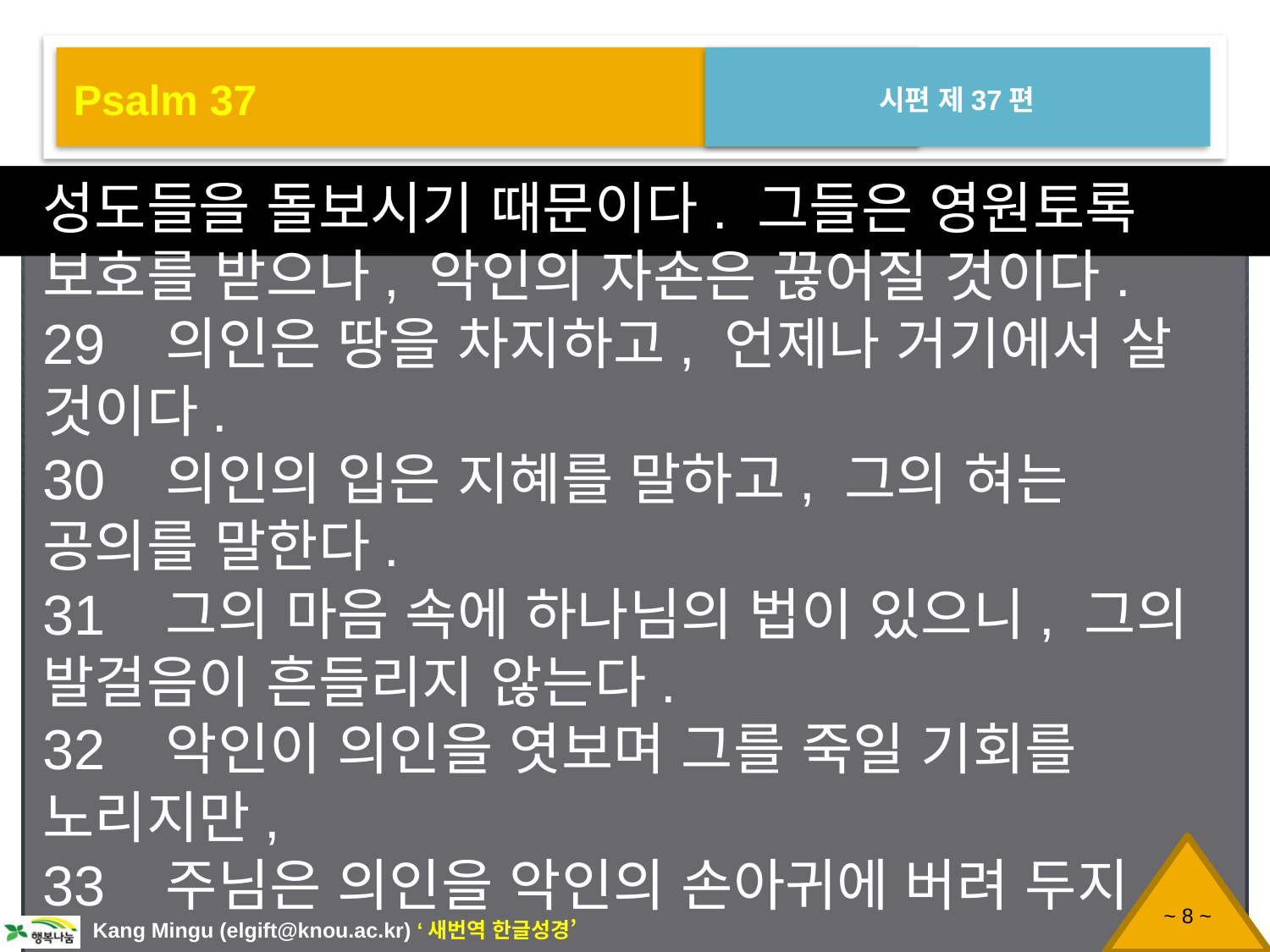

Psalm 37
시편 제37편
성도들을 돌보시기 때문이다. 그들은 영원토록 보호를 받으나, 악인의 자손은 끊어질 것이다.
29   의인은 땅을 차지하고, 언제나 거기에서 살 것이다.
30   의인의 입은 지혜를 말하고, 그의 혀는 공의를 말한다.
31   그의 마음 속에 하나님의 법이 있으니, 그의 발걸음이 흔들리지 않는다.
32   악인이 의인을 엿보며 그를 죽일 기회를 노리지만,
33   주님은 의인을 악인의 손아귀에 버려 두지